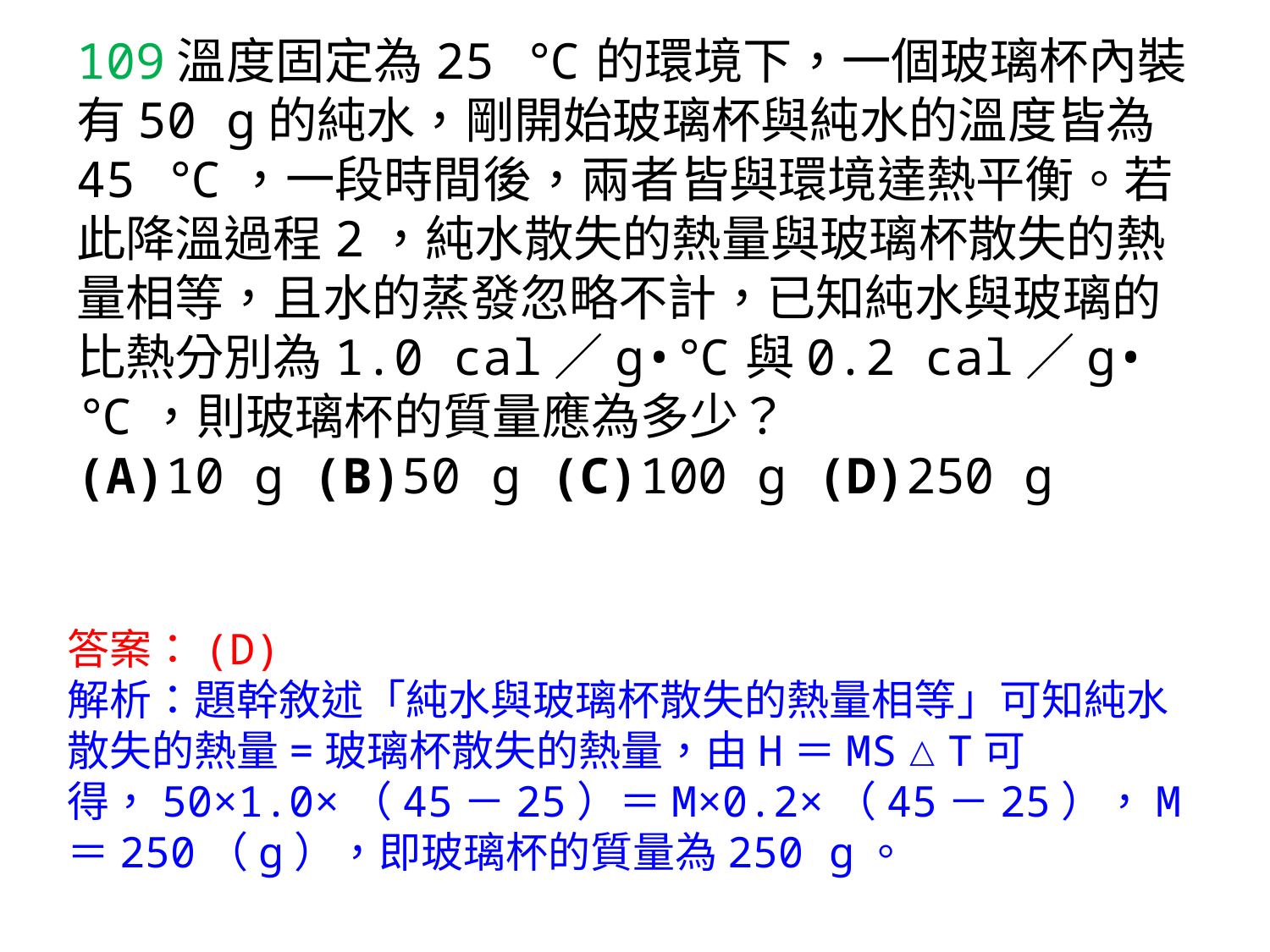

# 109溫度固定為25 ℃的環境下，一個玻璃杯內裝有50 g的純水，剛開始玻璃杯與純水的溫度皆為45 ℃，一段時間後，兩者皆與環境達熱平衡。若此降溫過程2，純水散失的熱量與玻璃杯散失的熱量相等，且水的蒸發忽略不計，已知純水與玻璃的比熱分別為1.0 cal／g•℃與0.2 cal／g•℃，則玻璃杯的質量應為多少？ (A)10 g (B)50 g (C)100 g (D)250 g
答案：(D)
解析：題幹敘述「純水與玻璃杯散失的熱量相等」可知純水散失的熱量=玻璃杯散失的熱量，由H＝MS△T可得，50×1.0×（45－25）＝M×0.2×（45－25），M＝250（g），即玻璃杯的質量為250 g。